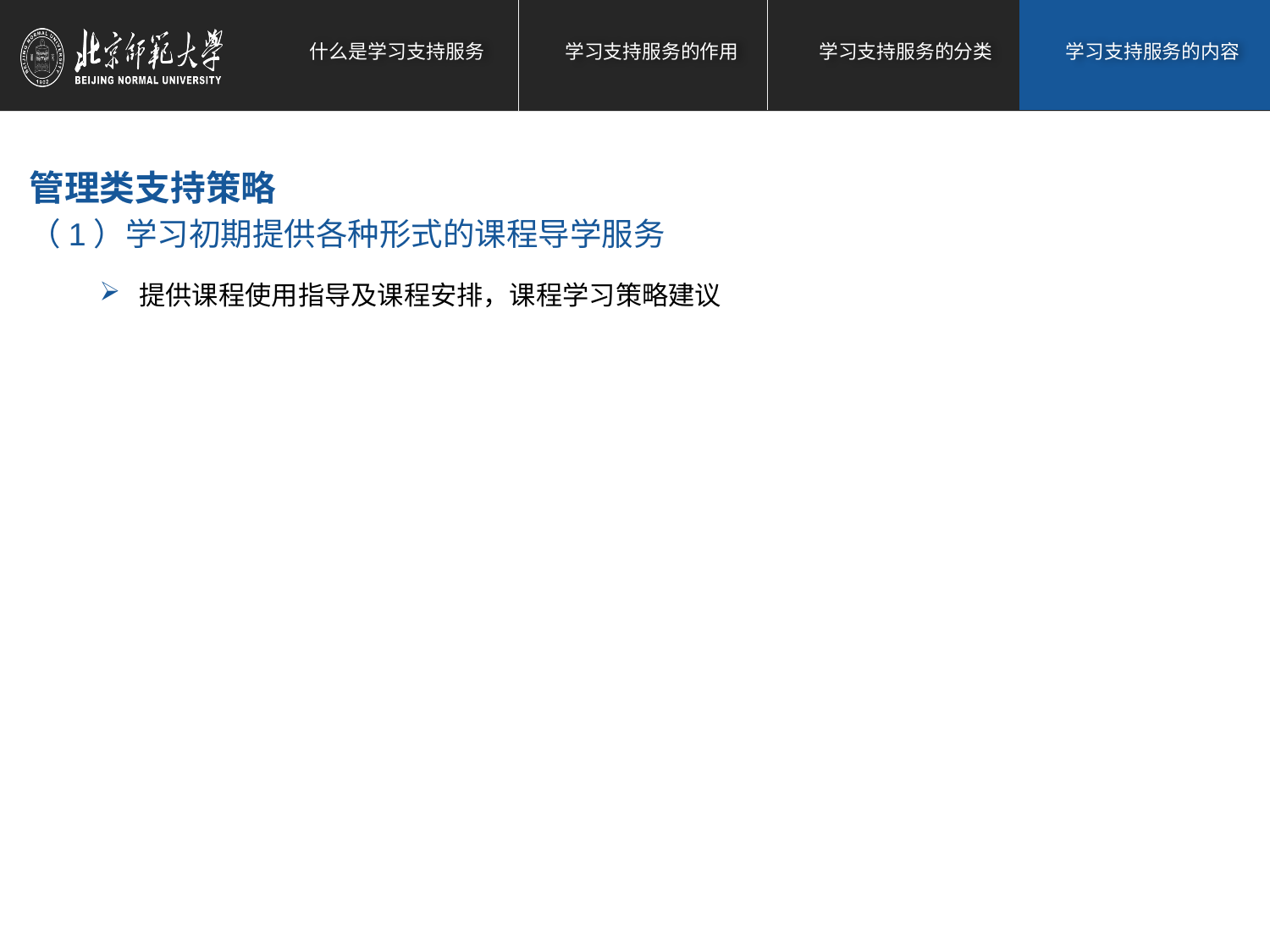

管理类支持策略
（1）学习初期提供各种形式的课程导学服务
提供课程使用指导及课程安排，课程学习策略建议